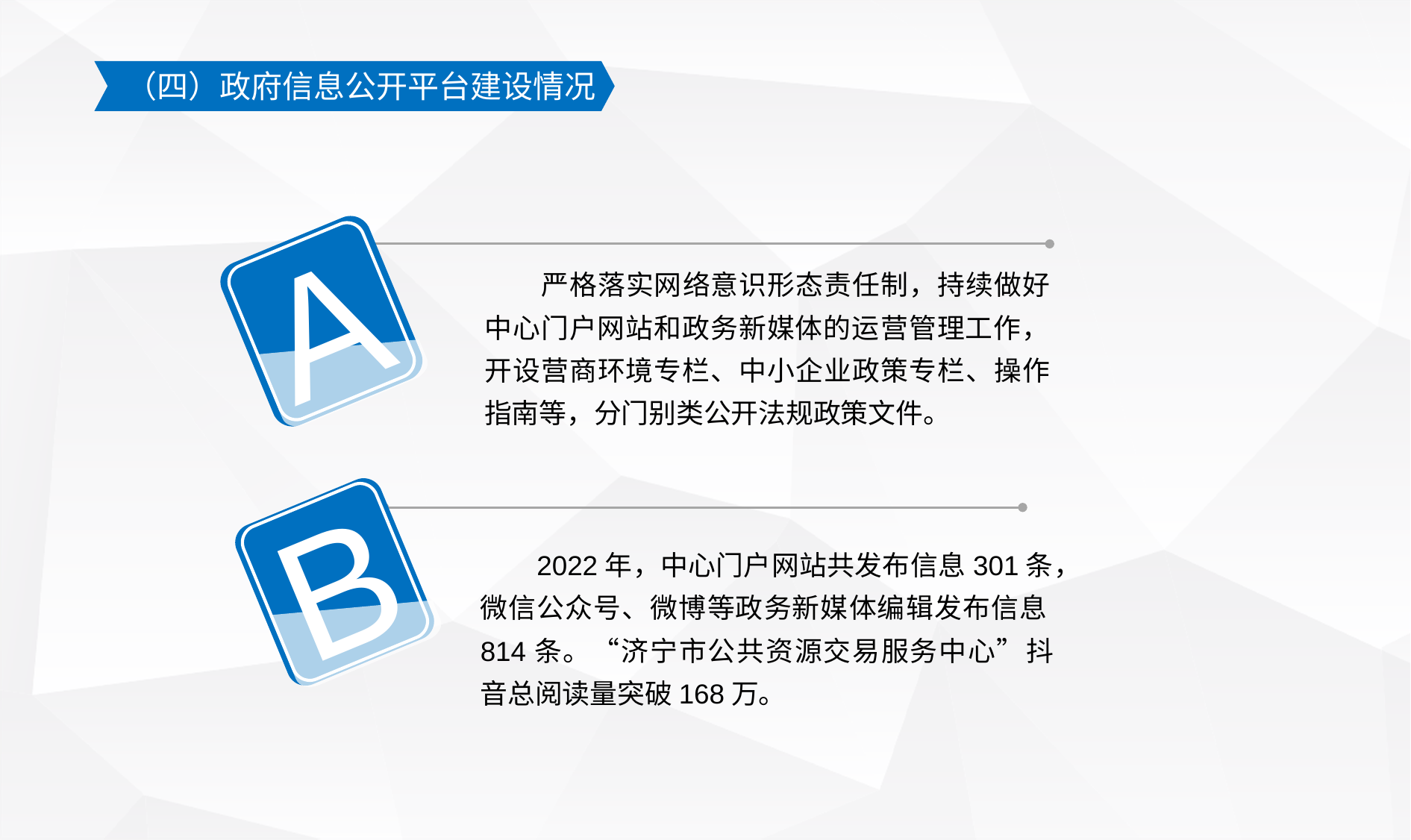

（四）政府信息公开平台建设情况
A

       严格落实网络意识形态责任制，持续做好中心门户网站和政务新媒体的运营管理工作，开设营商环境专栏、中小企业政策专栏、操作指南等，分门别类公开法规政策文件。

B

       2022年，中心门户网站共发布信息301条，微信公众号、微博等政务新媒体编辑发布信息814条。“济宁市公共资源交易服务中心”抖音总阅读量突破168万。